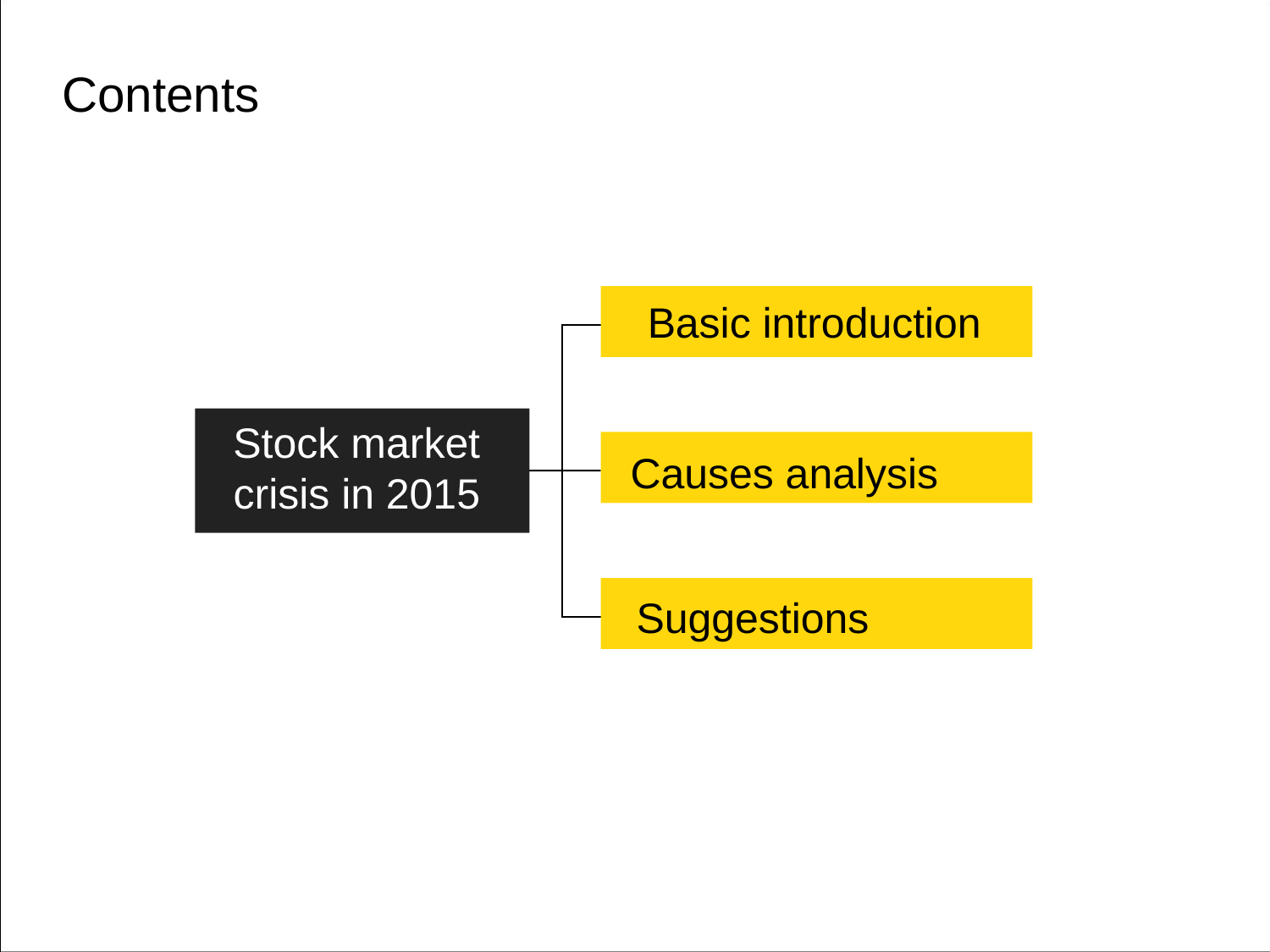

Contents
点击添加文本

Basic introduction

Stock market crisis in 2015

Causes analysis

Suggestions
点击添加文本
点击添加文本
点击添加文本